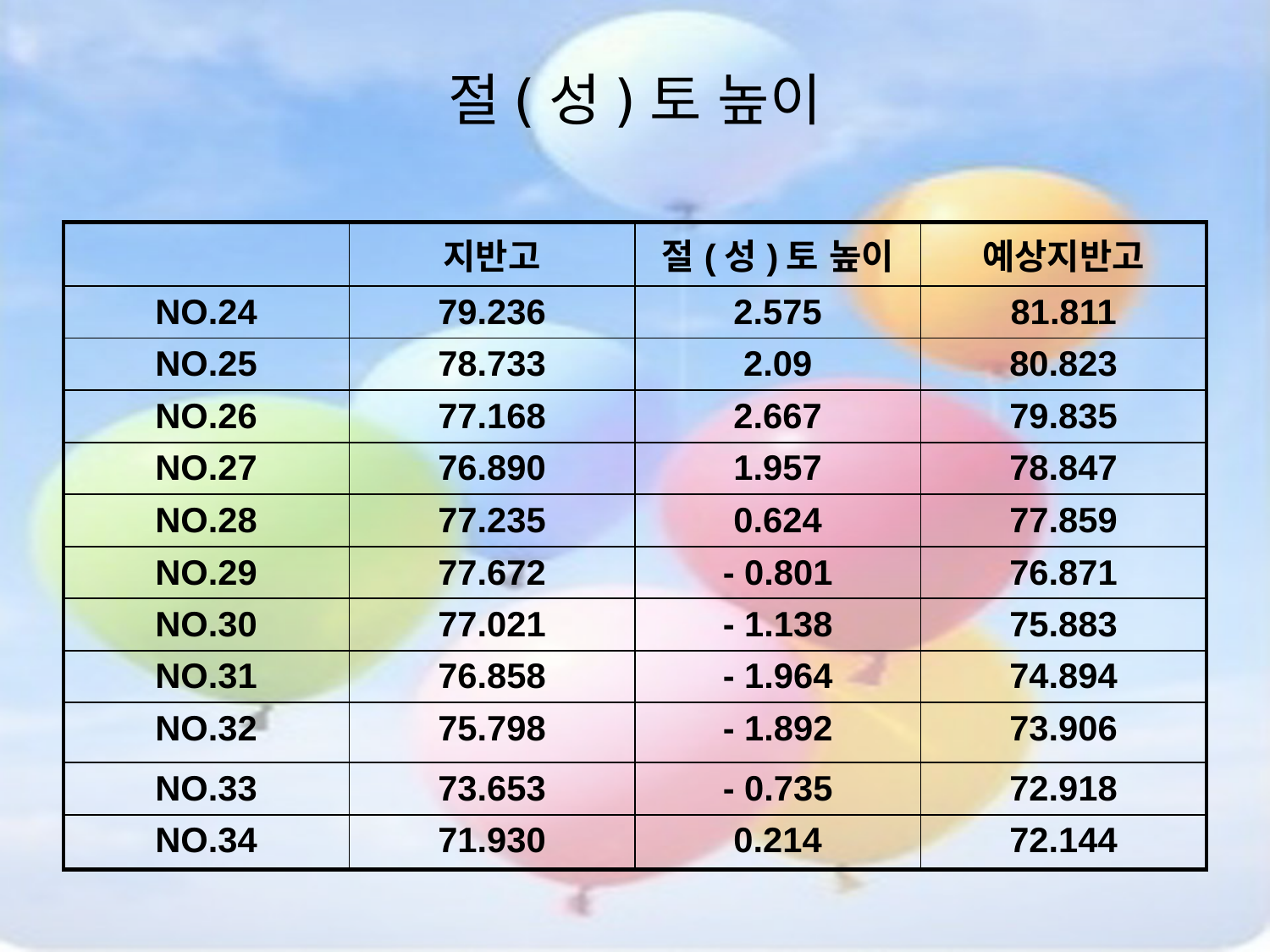

절(성)토 높이
|  | 지반고 | 절(성)토 높이 | 예상지반고 |
| --- | --- | --- | --- |
| NO.24 | 79.236 | 2.575 | 81.811 |
| NO.25 | 78.733 | 2.09 | 80.823 |
| NO.26 | 77.168 | 2.667 | 79.835 |
| NO.27 | 76.890 | 1.957 | 78.847 |
| NO.28 | 77.235 | 0.624 | 77.859 |
| NO.29 | 77.672 | - 0.801 | 76.871 |
| NO.30 | 77.021 | - 1.138 | 75.883 |
| NO.31 | 76.858 | - 1.964 | 74.894 |
| NO.32 | 75.798 | - 1.892 | 73.906 |
| NO.33 | 73.653 | - 0.735 | 72.918 |
| NO.34 | 71.930 | 0.214 | 72.144 |